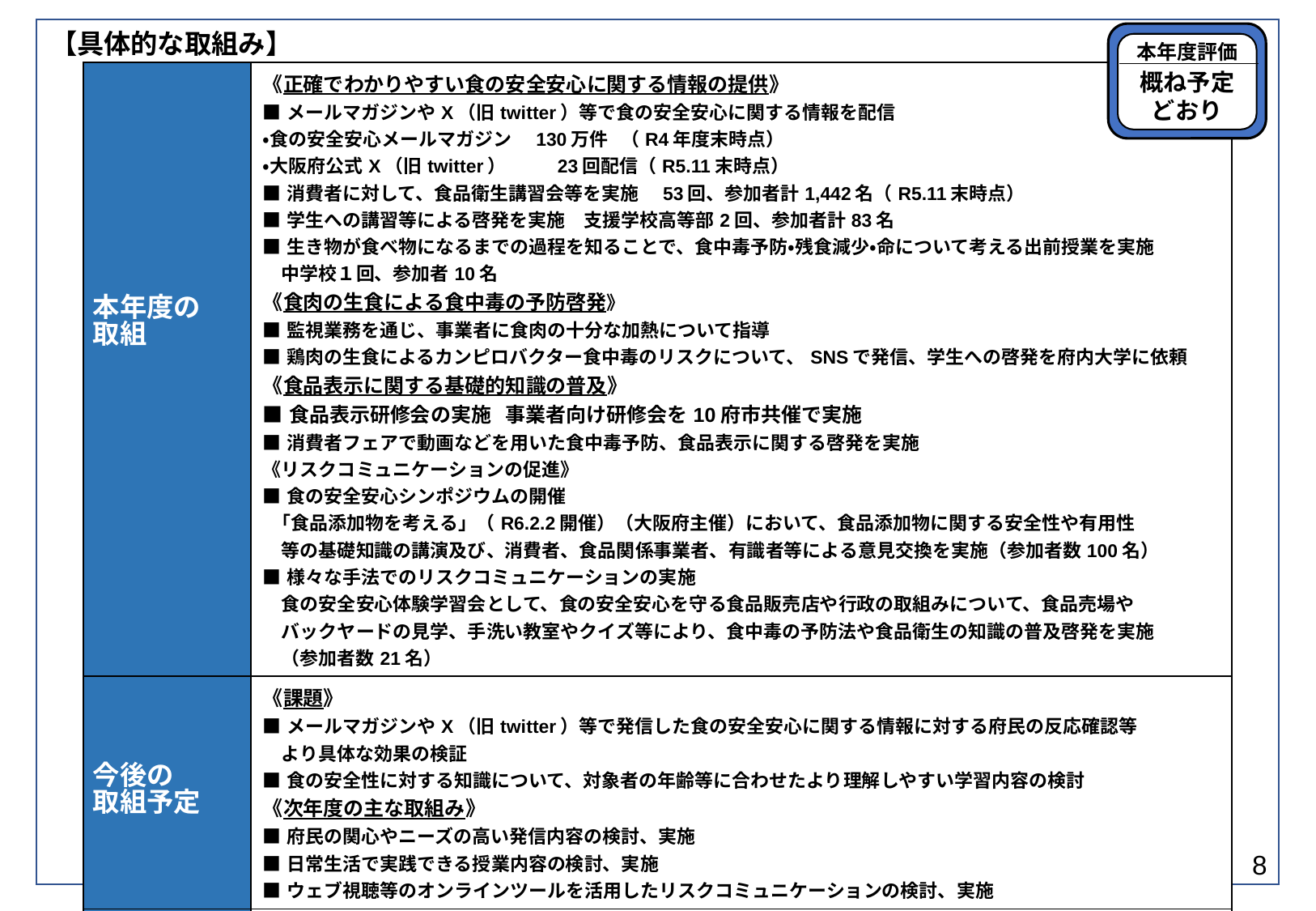

【具体的な取組み】

本年度評価

概ね予定
どおり
| 本年度の 取組 | 《正確でわかりやすい食の安全安心に関する情報の提供》 ■メールマガジンやX（旧twitter）等で食の安全安心に関する情報を配信 ・食の安全安心メールマガジン　130万件 （R4年度末時点） ・大阪府公式X（旧twitter）　　 23回配信（R5.11末時点） ■消費者に対して、食品衛生講習会等を実施　53回、参加者計1,442名（R5.11末時点） ■学生への講習等による啓発を実施　支援学校高等部2回、参加者計83名 ■生き物が食べ物になるまでの過程を知ることで、食中毒予防・残食減少・命について考える出前授業を実施 　中学校１回、参加者10名 《食肉の生食による食中毒の予防啓発》 ■監視業務を通じ、事業者に食肉の十分な加熱について指導 ■鶏肉の生食によるカンピロバクター食中毒のリスクについて、SNSで発信、学生への啓発を府内大学に依頼 《食品表示に関する基礎的知識の普及》 ■食品表示研修会の実施 事業者向け研修会を10府市共催で実施 ■消費者フェアで動画などを用いた食中毒予防、食品表示に関する啓発を実施 《リスクコミュニケーションの促進》 ■食の安全安心シンポジウムの開催 「食品添加物を考える」（R6.2.2開催）（大阪府主催）において、食品添加物に関する安全性や有用性 　等の基礎知識の講演及び、消費者、食品関係事業者、有識者等による意見交換を実施（参加者数100名） ■様々な手法でのリスクコミュニケーションの実施 　食の安全安心体験学習会として、食の安全安心を守る食品販売店や行政の取組みについて、食品売場や 　バックヤードの見学、手洗い教室やクイズ等により、食中毒の予防法や食品衛生の知識の普及啓発を実施 　（参加者数21名） |
| --- | --- |
| 今後の 取組予定 | 《課題》 ■メールマガジンやX（旧twitter）等で発信した食の安全安心に関する情報に対する府民の反応確認等 　より具体な効果の検証 ■食の安全性に対する知識について、対象者の年齢等に合わせたより理解しやすい学習内容の検討 《次年度の主な取組み》 ■府民の関心やニーズの高い発信内容の検討、実施 ■日常生活で実践できる授業内容の検討、実施 ■ウェブ視聴等のオンラインツールを活用したリスクコミュニケーションの検討、実施 |
| 最終予算案 （主要事業） | 食中毒予防対策事業費　 1,397千円　　食の安全安心推進協議会運営事業費　　1,228千円 食品表示適正化推進事業 7,557千円　　リスクコミュニケーション推進事業費　1,207千円 |
8